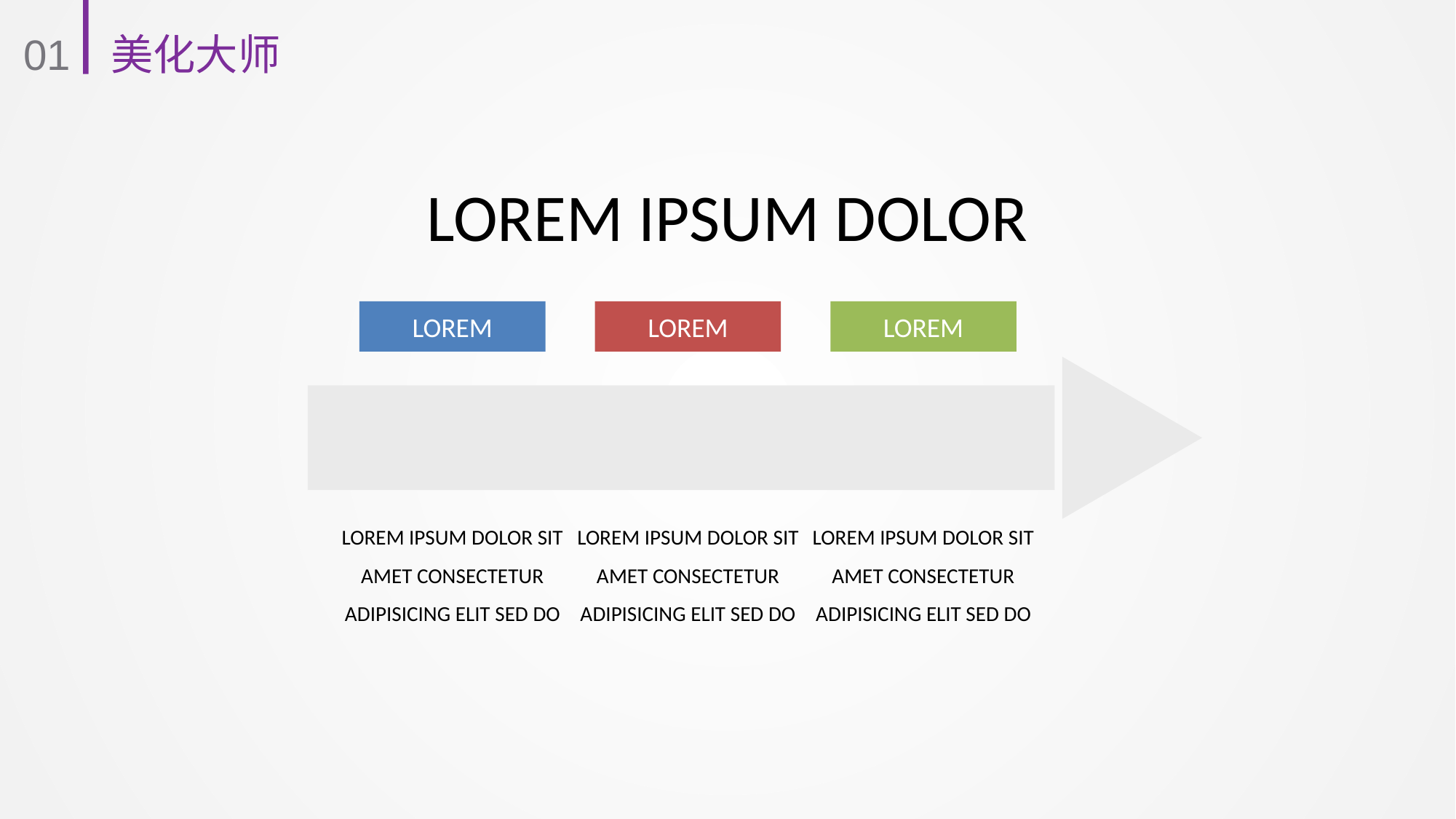

01
美化大师
# LOREM IPSUM DOLOR
LOREM
LOREM
LOREM

LOREM IPSUM DOLOR SIT AMET CONSECTETUR ADIPISICING ELIT SED DO
LOREM IPSUM DOLOR SIT AMET CONSECTETUR ADIPISICING ELIT SED DO
LOREM IPSUM DOLOR SIT AMET CONSECTETUR ADIPISICING ELIT SED DO